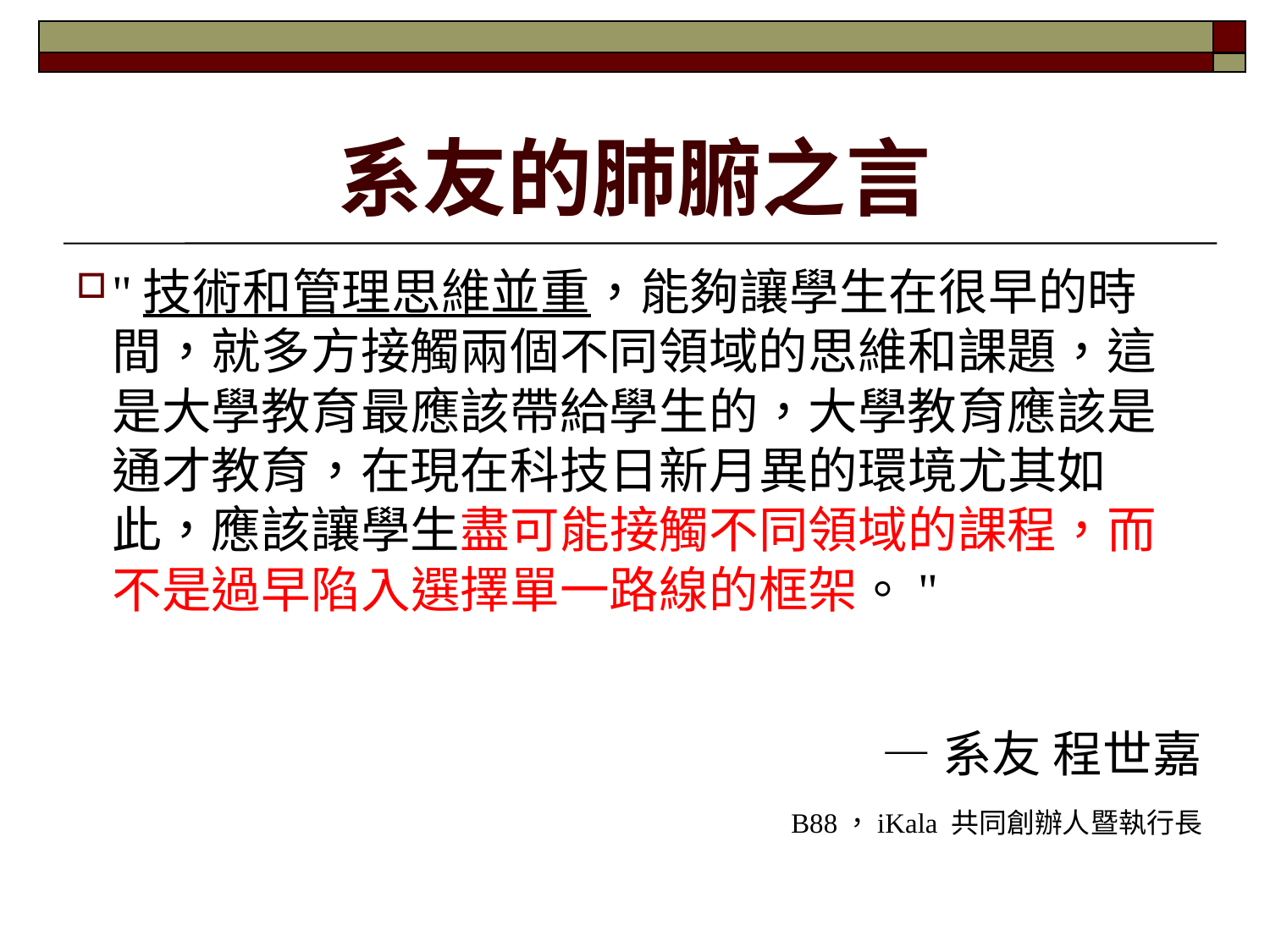

# 系友的肺腑之言
"技術和管理思維並重，能夠讓學生在很早的時間，就多方接觸兩個不同領域的思維和課題，這是大學教育最應該帶給學生的，大學教育應該是通才教育，在現在科技日新月異的環境尤其如此，應該讓學生盡可能接觸不同領域的課程，而不是過早陷入選擇單一路線的框架。"

	       —系友 程世嘉
B88，iKala 共同創辦人暨執行長